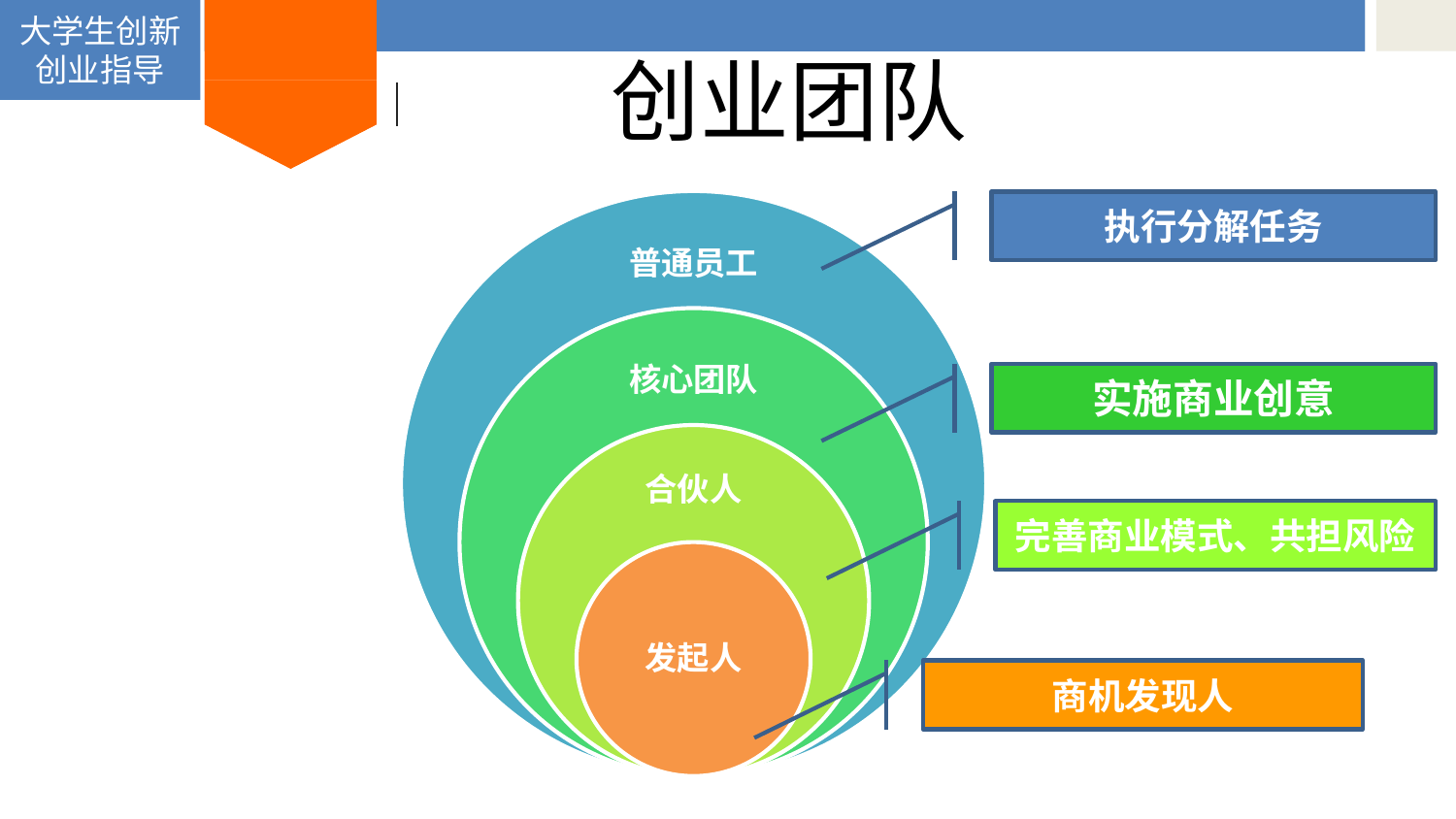

创新创业
大学生创新创业指导
5
# 创业团队
普通员工
核心团队
合伙人
发起人
执行分解任务
实施商业创意
完善商业模式、共担风险
商机发现人